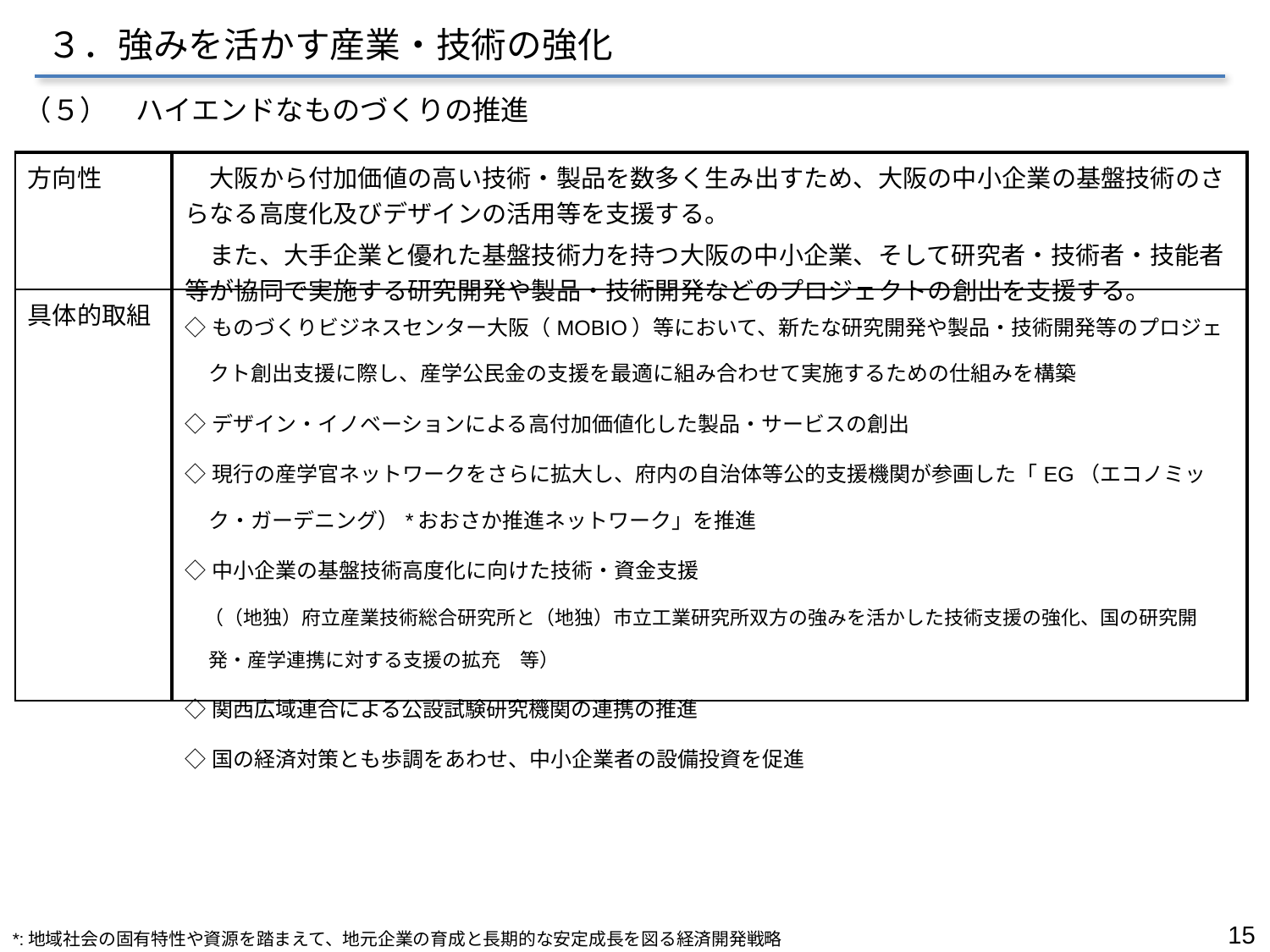

３．強みを活かす産業・技術の強化
（５）　ハイエンドなものづくりの推進
| 方向性 | 大阪から付加価値の高い技術・製品を数多く生み出すため、大阪の中小企業の基盤技術のさらなる高度化及びデザインの活用等を支援する。 　また、大手企業と優れた基盤技術力を持つ大阪の中小企業、そして研究者・技術者・技能者等が協同で実施する研究開発や製品・技術開発などのプロジェクトの創出を支援する。 |
| --- | --- |
| 具体的取組 | ◇ものづくりビジネスセンター大阪（MOBIO）等において、新たな研究開発や製品・技術開発等のプロジェクト創出支援に際し、産学公民金の支援を最適に組み合わせて実施するための仕組みを構築 ◇デザイン・イノベーションによる高付加価値化した製品・サービスの創出 ◇現行の産学官ネットワークをさらに拡大し、府内の自治体等公的支援機関が参画した「EG（エコノミック・ガーデニング）\*おおさか推進ネットワーク」を推進 ◇中小企業の基盤技術高度化に向けた技術・資金支援 　（（地独）府立産業技術総合研究所と（地独）市立工業研究所双方の強みを活かした技術支援の強化、国の研究開発・産学連携に対する支援の拡充　等） ◇関西広域連合による公設試験研究機関の連携の推進 ◇国の経済対策とも歩調をあわせ、中小企業者の設備投資を促進 |
15
*:地域社会の固有特性や資源を踏まえて、地元企業の育成と長期的な安定成長を図る経済開発戦略